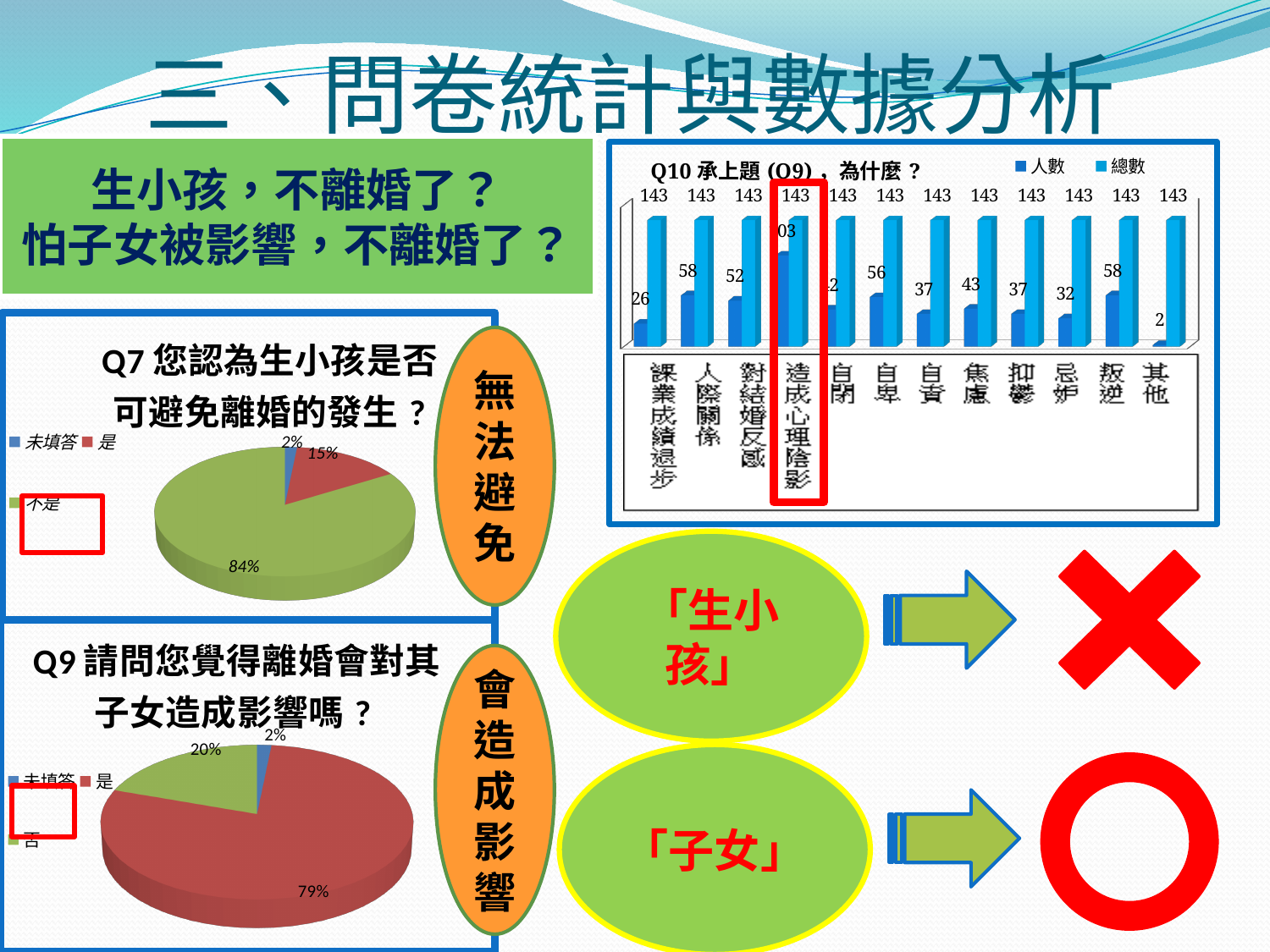

# 三、問卷統計與數據分析
生小孩，不離婚了？
怕子女被影響，不離婚了？

[unsupported chart]

[unsupported chart]

無法避免

「生小孩」

[unsupported chart]

會造成影響
「子女」